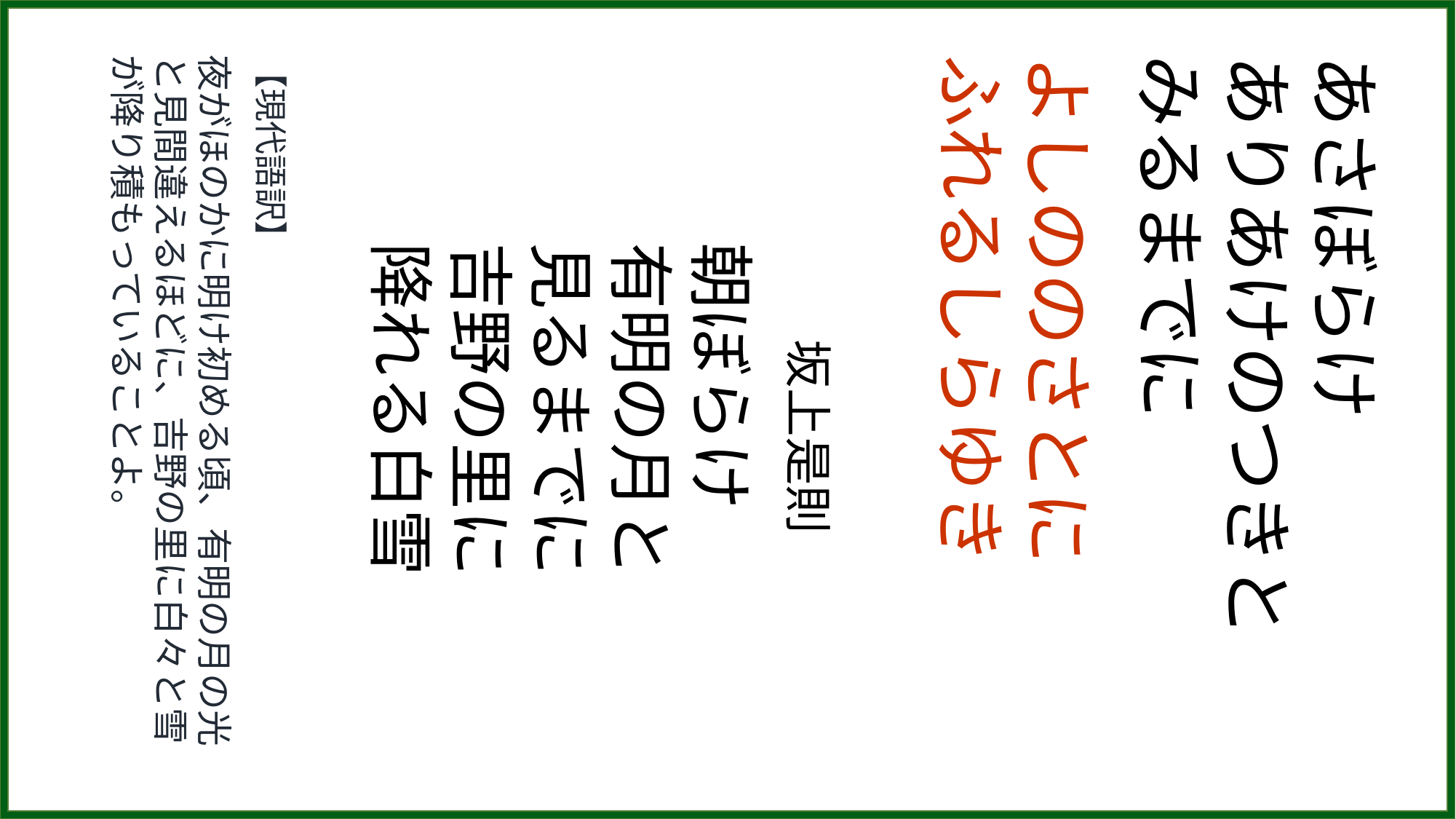

【現代語訳】

夜がほのかに明け初める頃、有明の月の光と見間違えるほどに、吉野の里に白々と雪が降り積もっていることよ。
　　坂上是則

朝ぼらけ
有明の月と
見るまでに
吉野の里に
降れる白雪
よしののさとに
ふれるしらゆき
あさぼらけ
ありあけのつきと
みるまでに